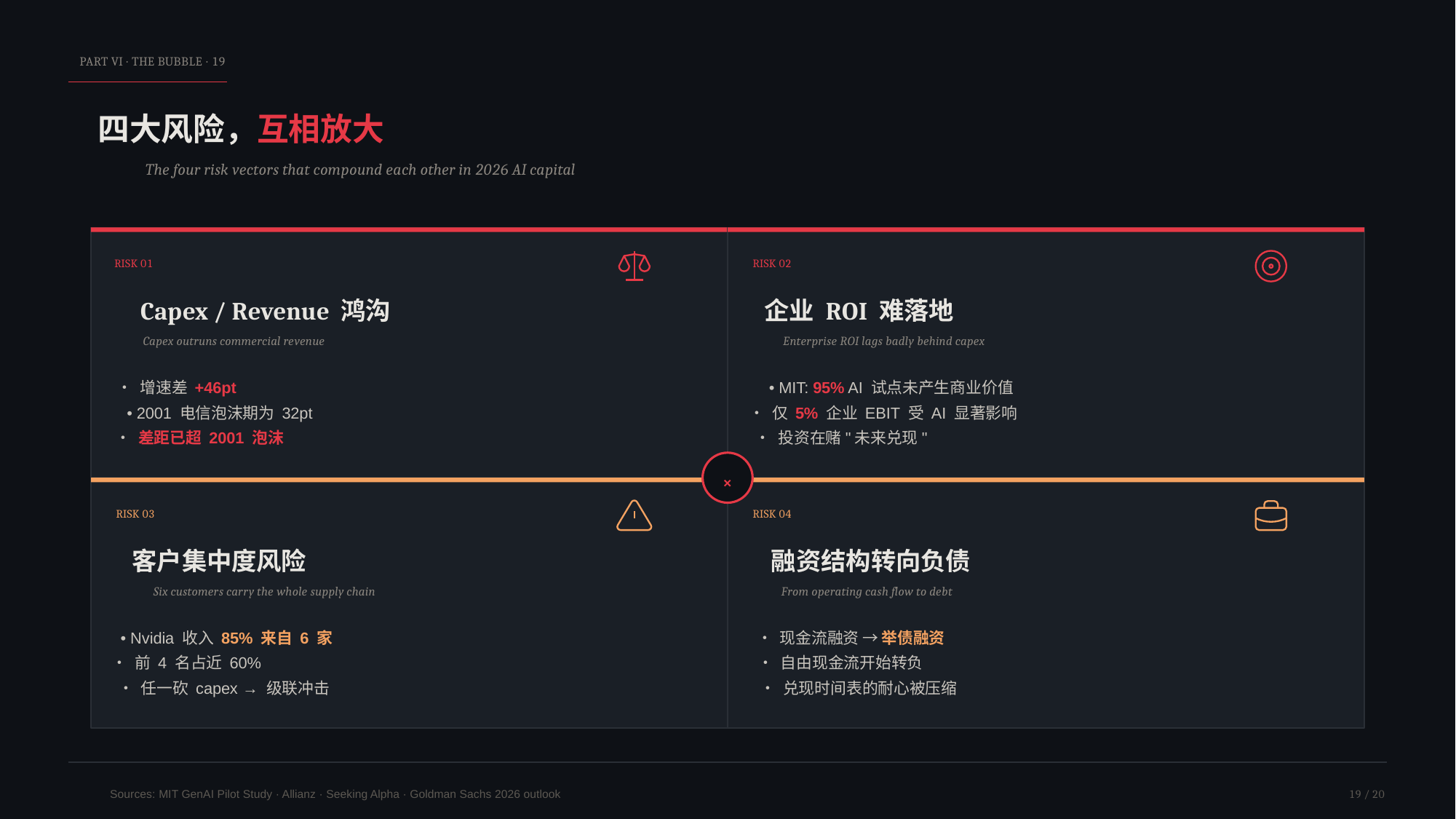

PART VI · THE BUBBLE · 19

四大风险，互相放大
The four risk vectors that compound each other in 2026 AI capital

RISK 01
Capex / Revenue 鸿沟
Capex outruns commercial revenue
• 增速差 +46pt
• 2001 电信泡沫期为 32pt
• 差距已超 2001 泡沫

RISK 02
企业 ROI 难落地
Enterprise ROI lags badly behind capex
• MIT: 95% AI 试点未产生商业价值
• 仅 5% 企业 EBIT 受 AI 显著影响
• 投资在赌"未来兑现"

×

RISK 03
客户集中度风险
Six customers carry the whole supply chain
• Nvidia 收入 85% 来自 6 家
• 前 4 名占近 60%
• 任一砍 capex → 级联冲击

RISK 04
融资结构转向负债
From operating cash flow to debt
• 现金流融资 → 举债融资
• 自由现金流开始转负
• 兑现时间表的耐心被压缩

Sources: MIT GenAI Pilot Study · Allianz · Seeking Alpha · Goldman Sachs 2026 outlook
19 / 20